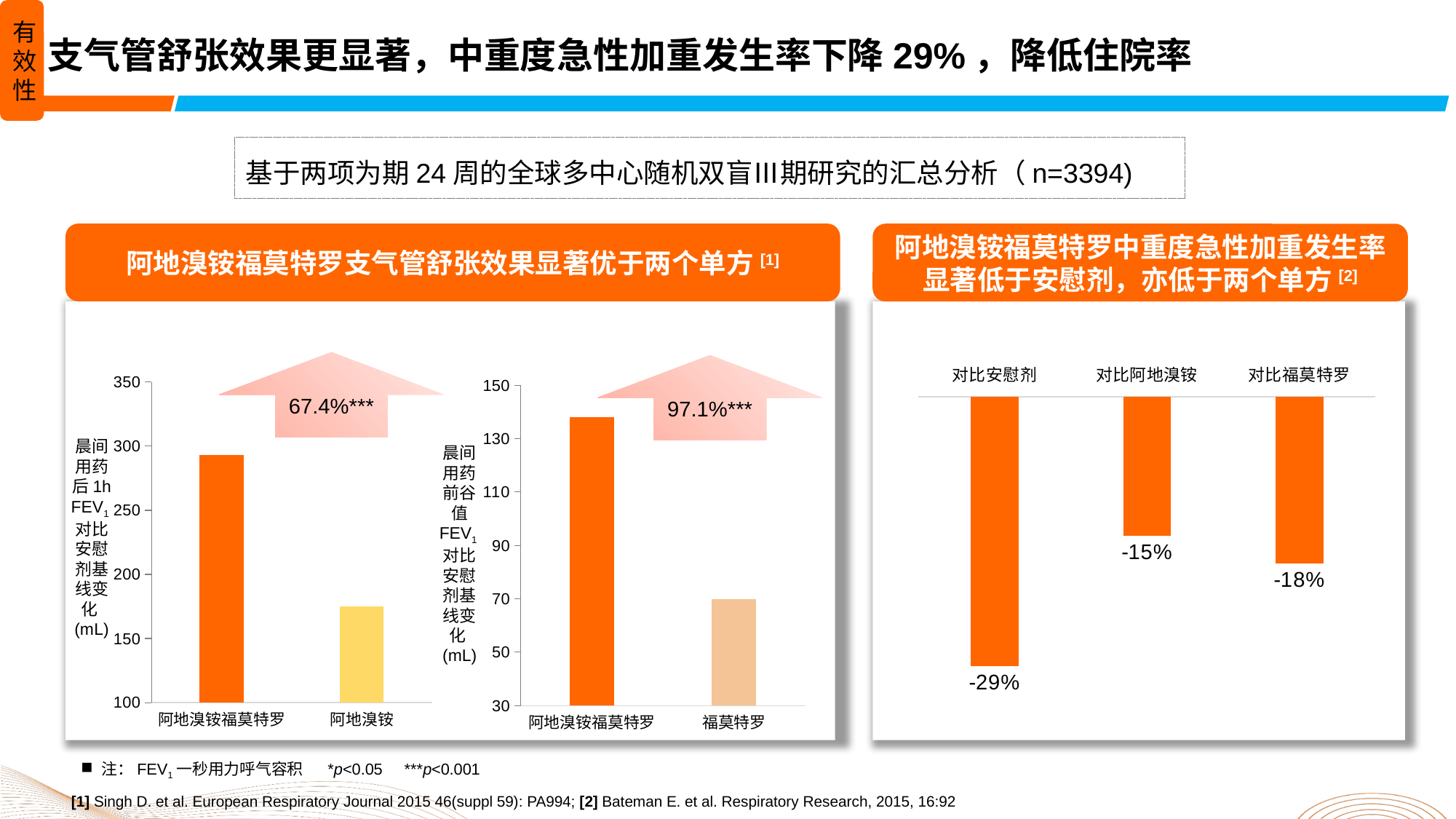

有效性
支气管舒张效果更显著，中重度急性加重发生率下降29%，降低住院率

基于两项为期24周的全球多中心随机双盲Ⅲ期研究的汇总分析（n=3394)
阿地溴铵福莫特罗支气管舒张效果显著优于两个单方[1]
阿地溴铵福莫特罗中重度急性加重发生率显著低于安慰剂，亦低于两个单方[2]

### Chart

| Category |  |
|---|---|
| 对比安慰剂 | -0.29 |
| 对比阿地溴铵 | -0.15 |
| 对比福莫特罗 | -0.18 |
67.4%***
97.1%***

### Chart

| Category |  |
|---|---|
| 阿地溴铵福莫特罗 | 293.0 |
| 阿地溴铵 | 175.0 |

### Chart

| Category |  |
|---|---|
| 阿地溴铵福莫特罗 | 138.0 |
| 福莫特罗 | 70.0 |
晨间用药后1h FEV1对比安慰剂基线变化(mL)
晨间用药前谷值 FEV1对比安慰剂基线变化(mL)
注：FEV1一秒用力呼气容积      *p<0.05     ***p<0.001
[1] Singh D. et al. European Respiratory Journal 2015 46(suppl 59): PA994; [2] Bateman E. et al. Respiratory Research, 2015, 16:92